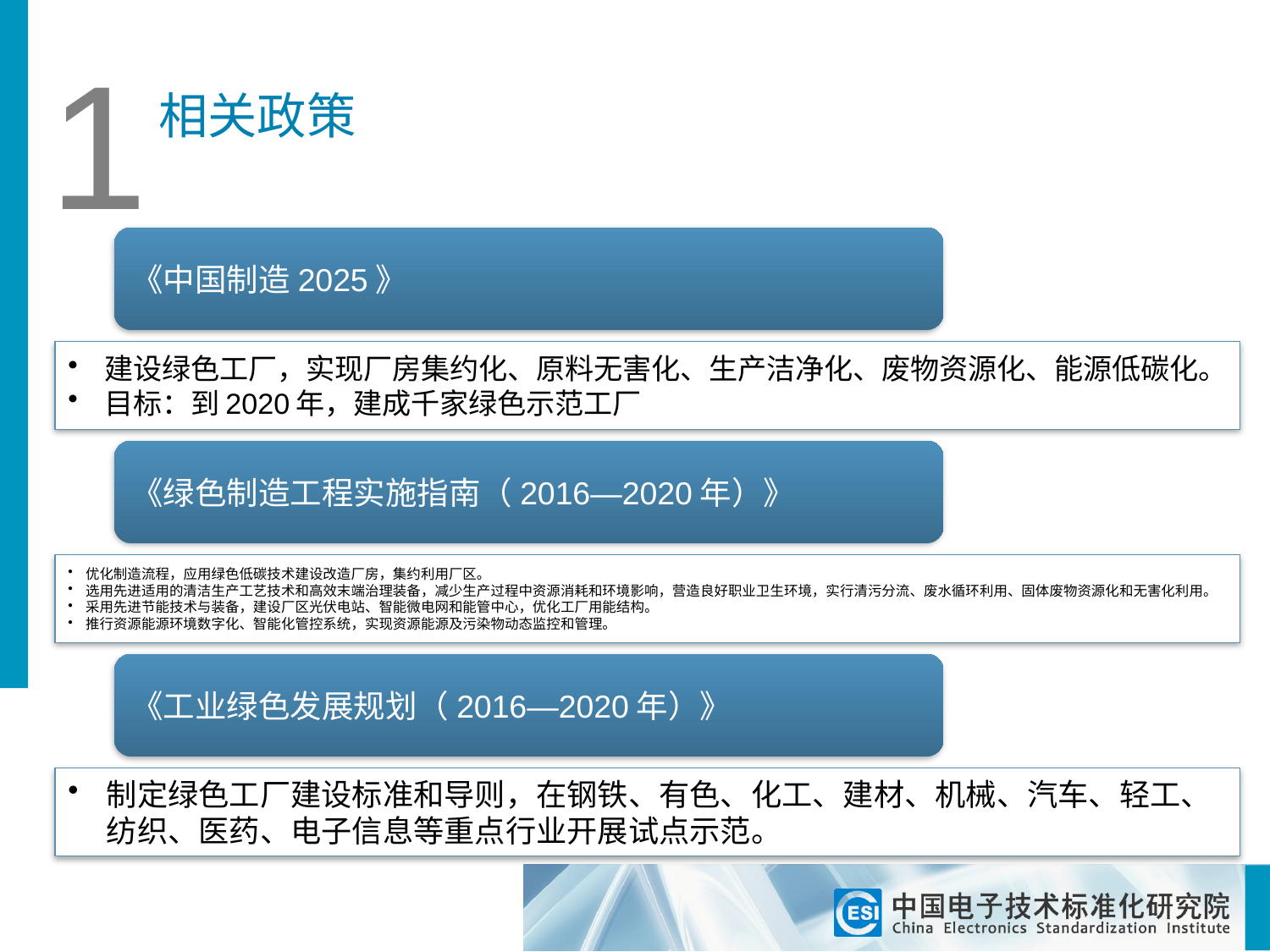

1
相关政策
《中国制造2025》
建设绿色工厂，实现厂房集约化、原料无害化、生产洁净化、废物资源化、能源低碳化。
《工业绿色发展规划（2016—2020年）》
目标：到2020年，建成千家绿色示范工厂
《绿色制造工程实施指南（2016—2020年）》
优化制造流程，应用绿色低碳技术建设改造厂房，集约利用厂区。
制定绿色工厂建设标准和导则，在钢铁、有色、化工、建材、机械、汽车、轻工、纺织、医药、电子信息等重点行业开展试点示范。
选用先进适用的清洁生产工艺技术和高效末端治理装备，减少生产过程中资源消耗和环境影响，营造良好职业卫生环境，实行清污分流、废水循环利用、固体废物资源化和无害化利用。
采用先进节能技术与装备，建设厂区光伏电站、智能微电网和能管中心，优化工厂用能结构。
推行资源能源环境数字化、智能化管控系统，实现资源能源及污染物动态监控和管理。